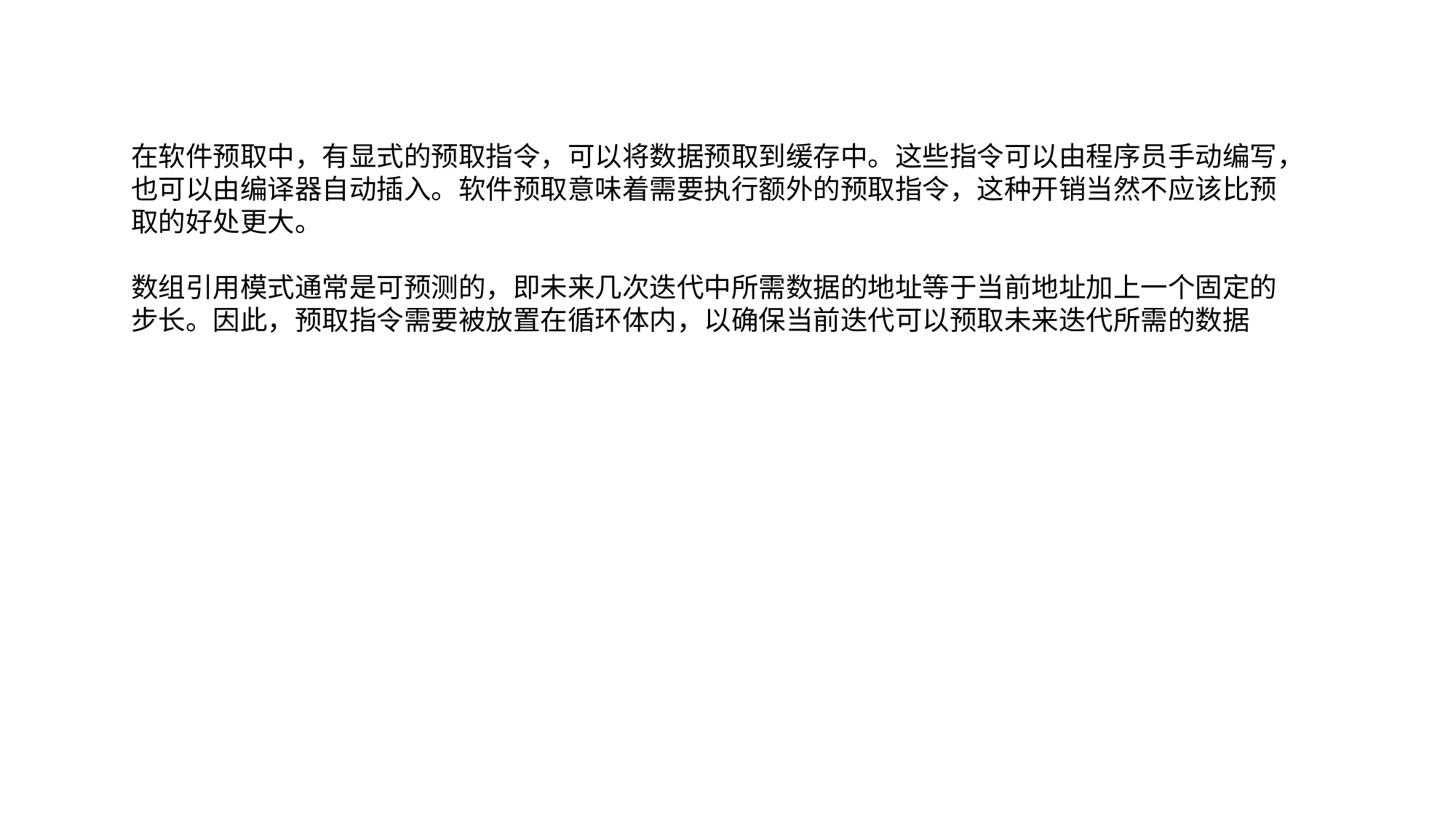

在软件预取中，有显式的预取指令，可以将数据预取到缓存中。这些指令可以由程序员手动编写，也可以由编译器自动插入。软件预取意味着需要执行额外的预取指令，这种开销当然不应该比预取的好处更大。

数组引用模式通常是可预测的，即未来几次迭代中所需数据的地址等于当前地址加上一个固定的步长。因此，预取指令需要被放置在循环体内，以确保当前迭代可以预取未来迭代所需的数据